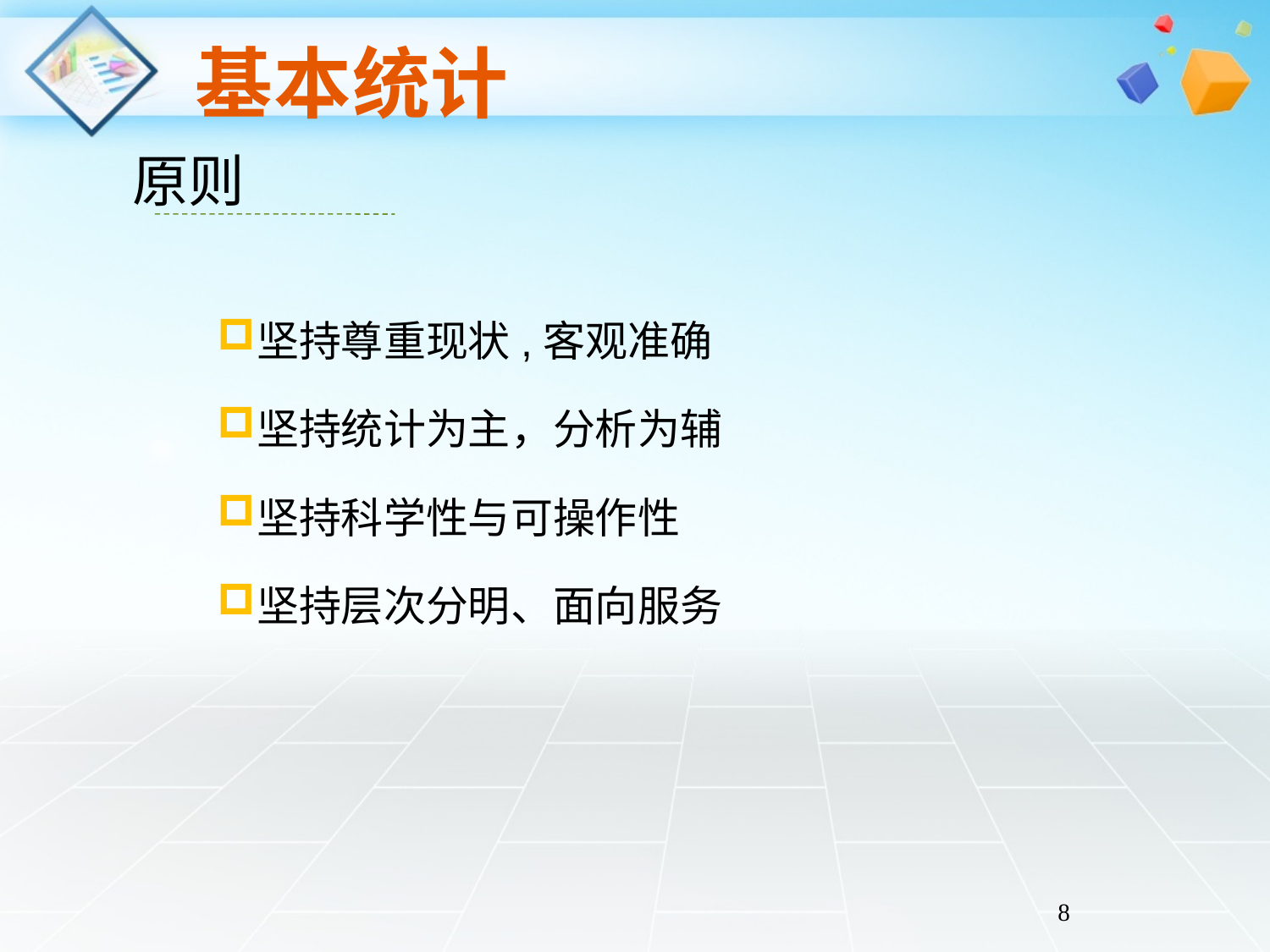

原则

坚持尊重现状,客观准确
坚持统计为主，分析为辅
坚持科学性与可操作性
坚持层次分明、面向服务
8